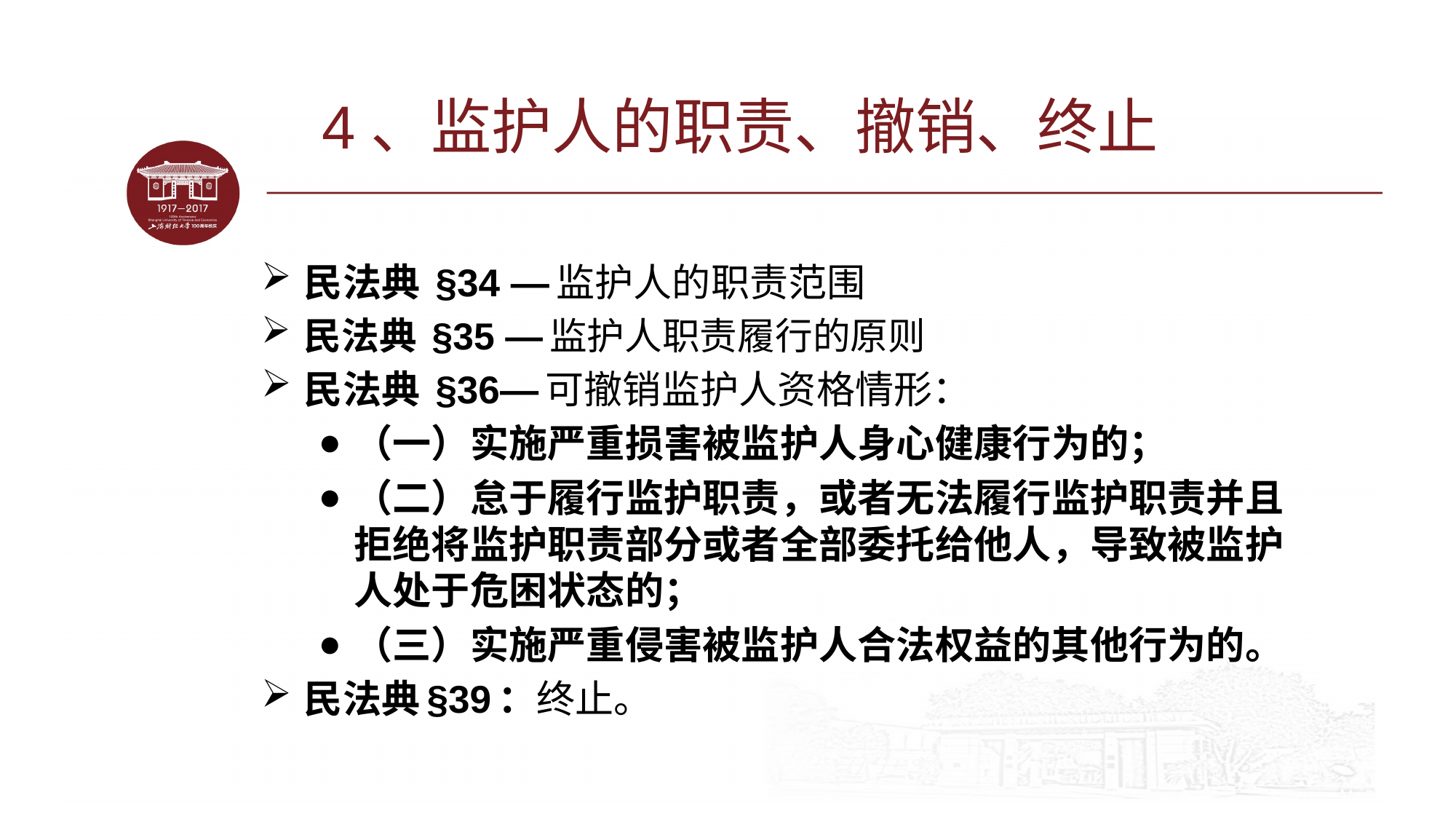

# 4、监护人的职责、撤销、终止
民法典 §34 —监护人的职责范围
民法典 §35 —监护人职责履行的原则
民法典 §36—可撤销监护人资格情形：
（一）实施严重损害被监护人身心健康行为的；
（二）怠于履行监护职责，或者无法履行监护职责并且拒绝将监护职责部分或者全部委托给他人，导致被监护人处于危困状态的；
（三）实施严重侵害被监护人合法权益的其他行为的。
民法典§39：终止。